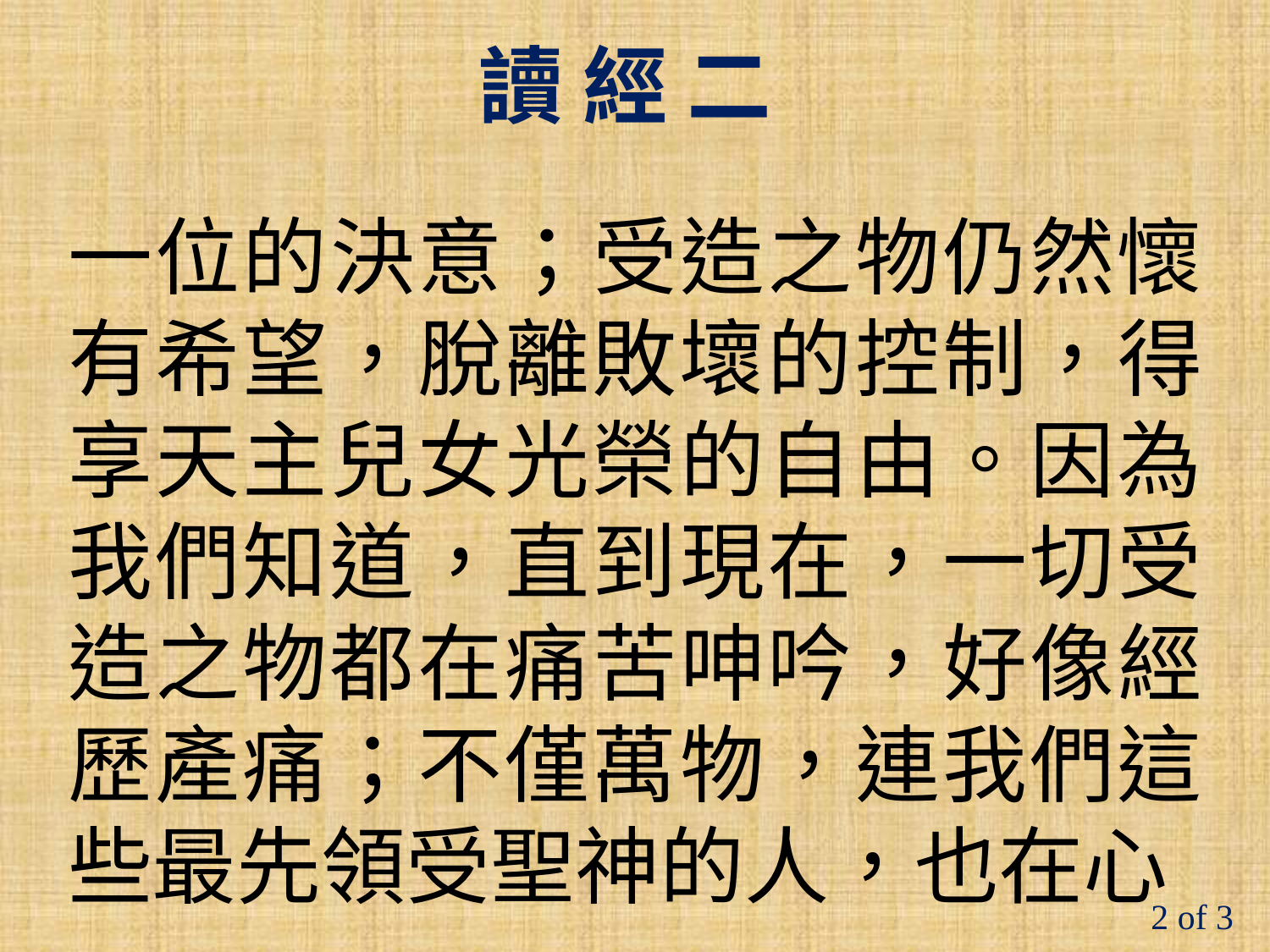

讀 經 二

一位的決意；受造之物仍然懷有希望，脫離敗壞的控制，得享天主兒女光榮的自由。因為我們知道，直到現在，一切受造之物都在痛苦呻吟，好像經歷產痛；不僅萬物，連我們這些最先領受聖神的人，也在心
2 of 3